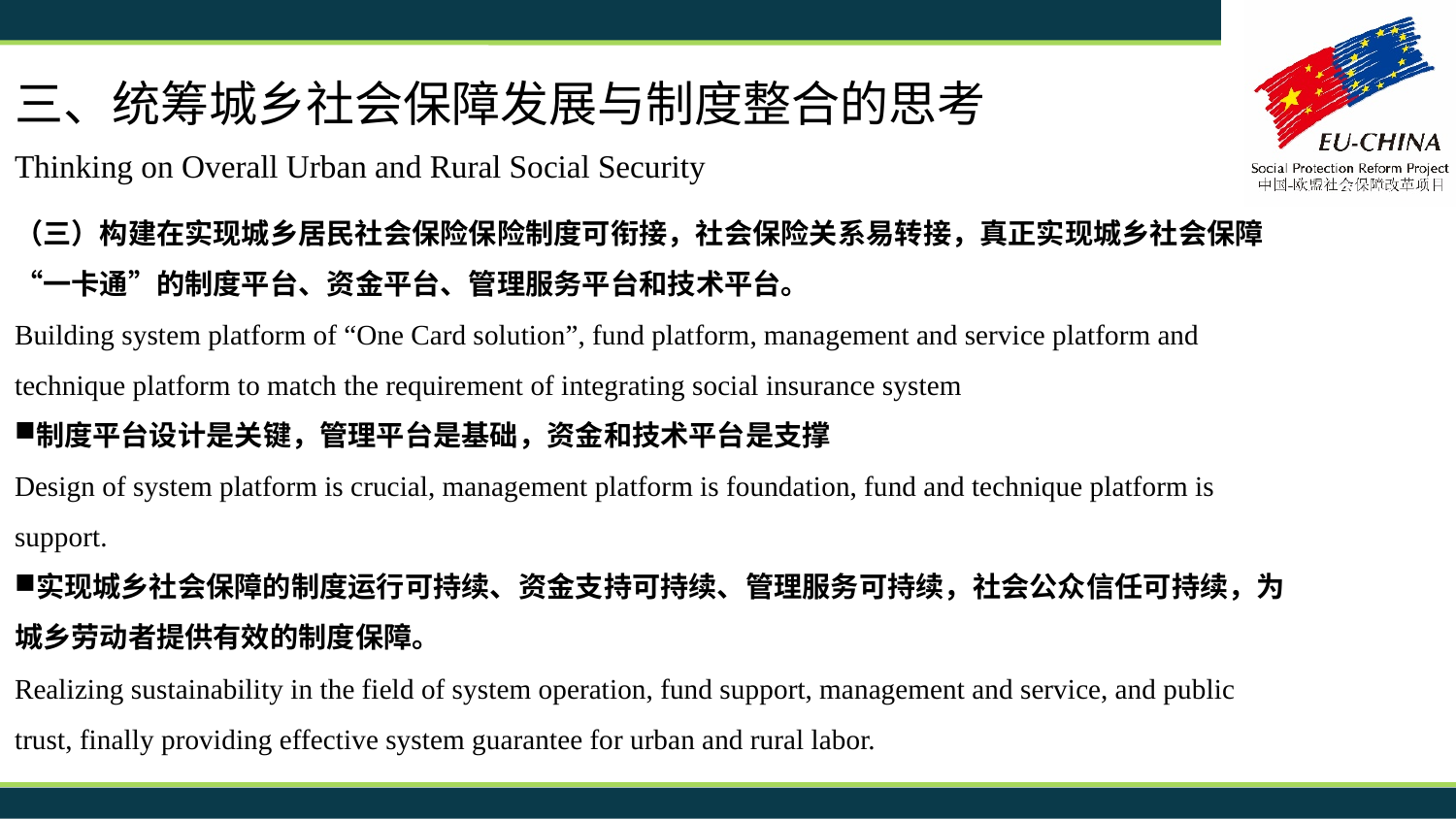

三、统筹城乡社会保障发展与制度整合的思考
Thinking on Overall Urban and Rural Social Security
（三）构建在实现城乡居民社会保险保险制度可衔接，社会保险关系易转接，真正实现城乡社会保障“一卡通”的制度平台、资金平台、管理服务平台和技术平台。
Building system platform of “One Card solution”, fund platform, management and service platform and technique platform to match the requirement of integrating social insurance system
制度平台设计是关键，管理平台是基础，资金和技术平台是支撑
Design of system platform is crucial, management platform is foundation, fund and technique platform is support.
实现城乡社会保障的制度运行可持续、资金支持可持续、管理服务可持续，社会公众信任可持续，为城乡劳动者提供有效的制度保障。
Realizing sustainability in the field of system operation, fund support, management and service, and public trust, finally providing effective system guarantee for urban and rural labor.